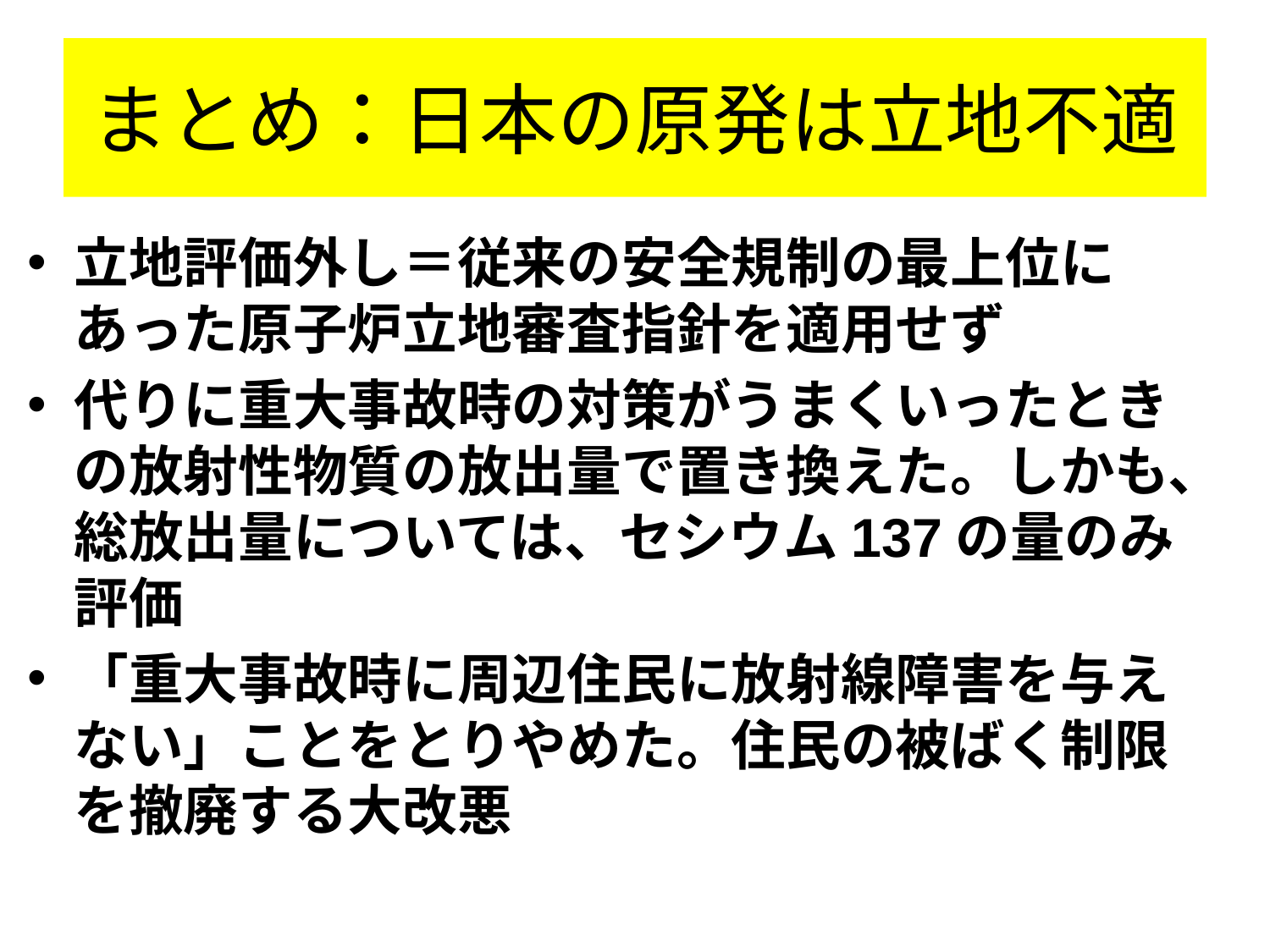

# まとめ：日本の原発は立地不適
立地評価外し＝従来の安全規制の最上位にあった原子炉立地審査指針を適用せず
代りに重大事故時の対策がうまくいったときの放射性物質の放出量で置き換えた。しかも、総放出量については、セシウム137の量のみ評価
「重大事故時に周辺住民に放射線障害を与えない」ことをとりやめた。住民の被ばく制限を撤廃する大改悪